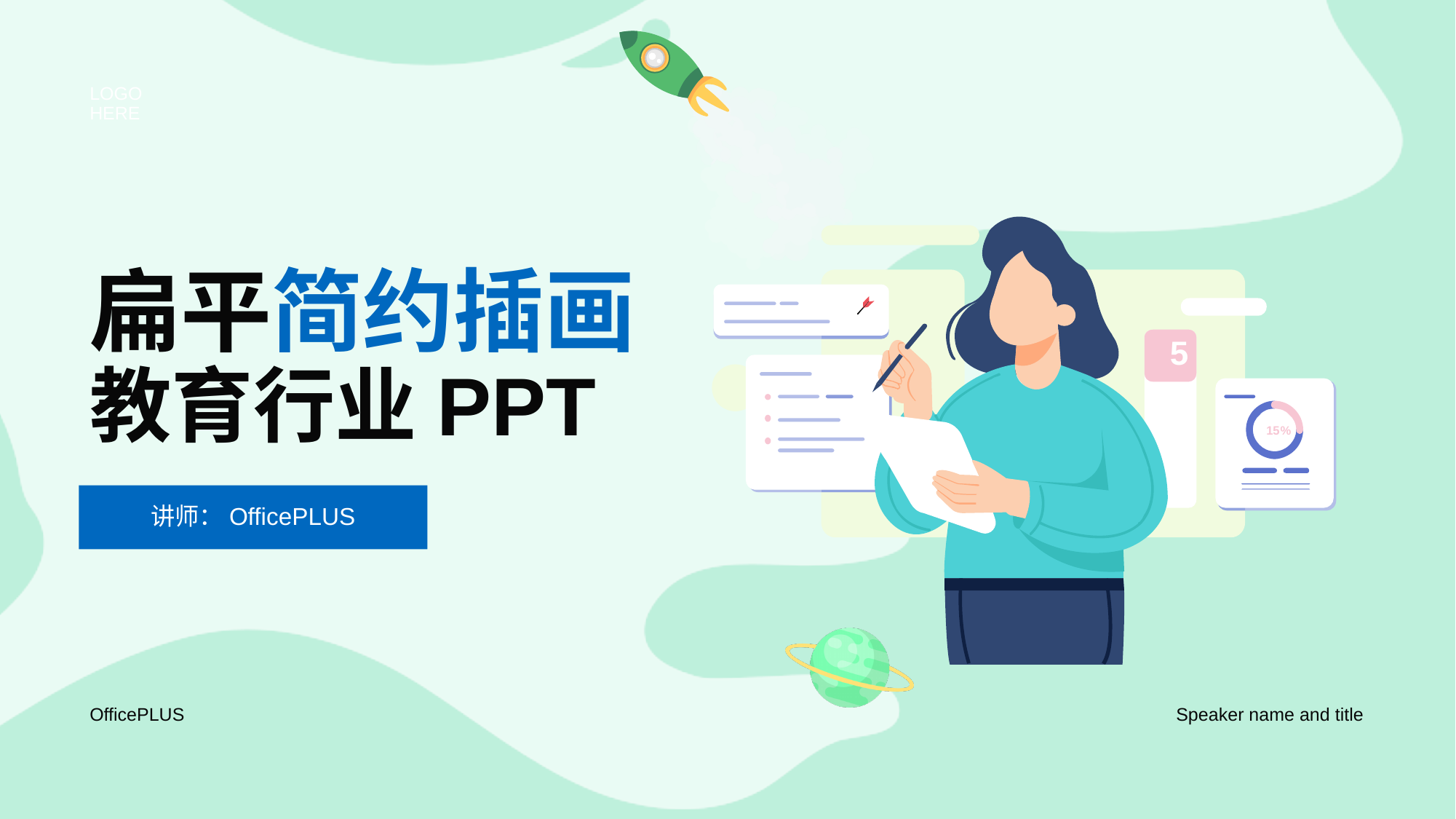

LOGO HERE
# 扁平简约插画 教育行业PPT
讲师：OfficePLUS
OfficePLUS
Speaker name and title